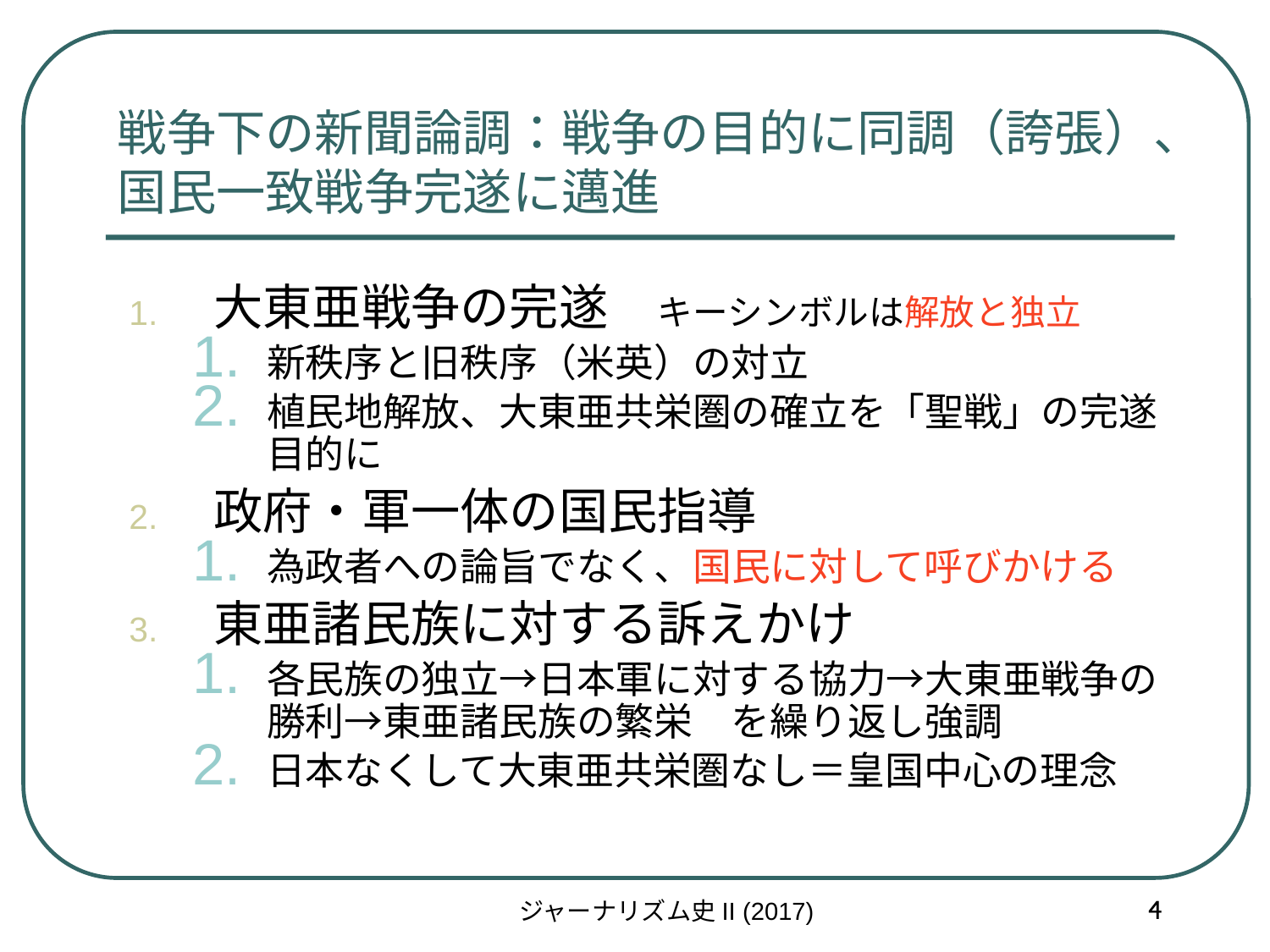

戦争下の新聞論調：戦争の目的に同調（誇張）、国民一致戦争完遂に邁進
大東亜戦争の完遂　キーシンボルは解放と独立
新秩序と旧秩序（米英）の対立
植民地解放、大東亜共栄圏の確立を「聖戦」の完遂目的に
政府・軍一体の国民指導
為政者への論旨でなく、国民に対して呼びかける
東亜諸民族に対する訴えかけ
各民族の独立→日本軍に対する協力→大東亜戦争の勝利→東亜諸民族の繁栄　を繰り返し強調
日本なくして大東亜共栄圏なし＝皇国中心の理念
4
ジャーナリズム史II (2017)